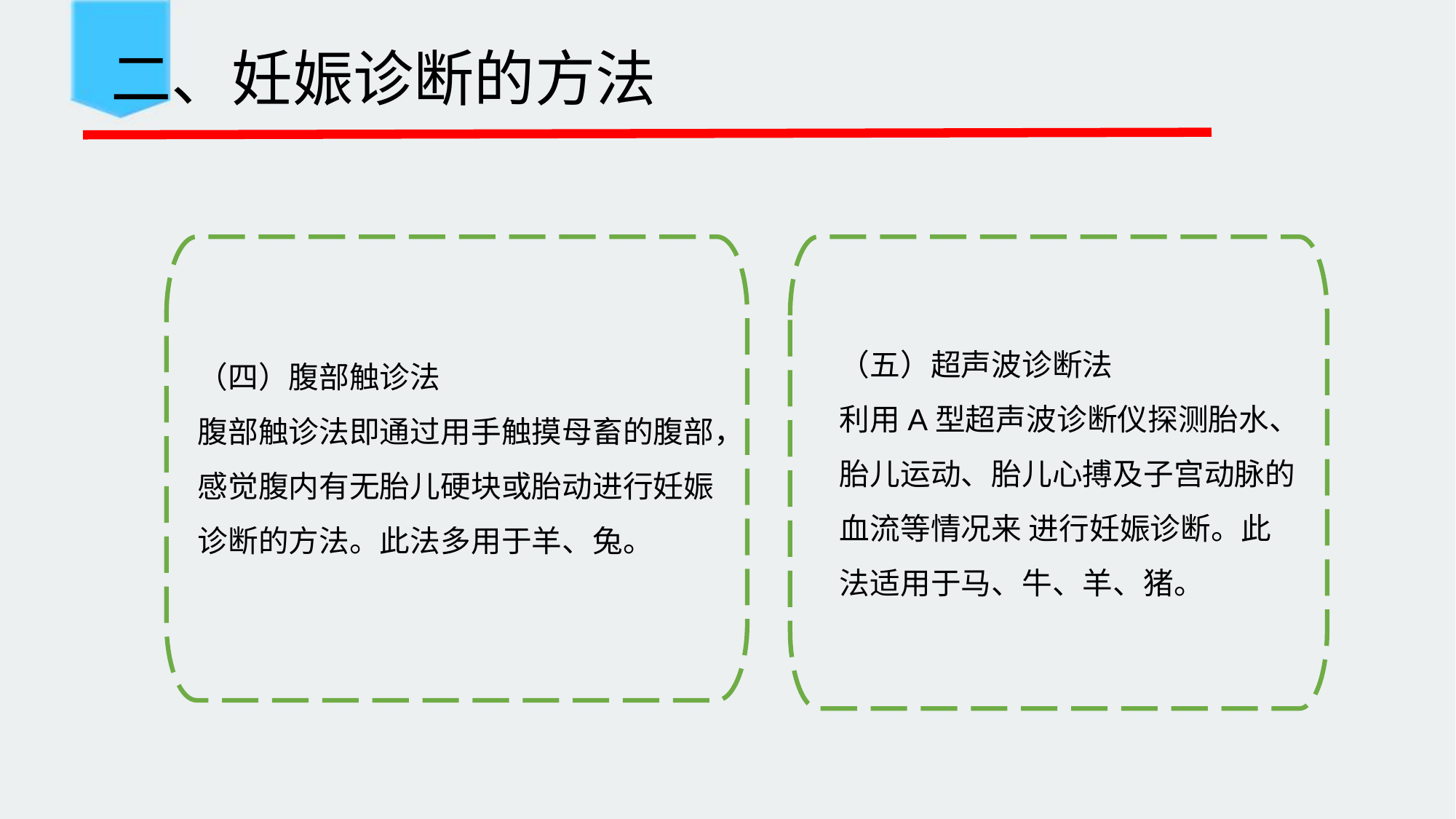

二、妊娠诊断的方法

（五）超声波诊断法
利用A型超声波诊断仪探测胎水、胎儿运动、胎儿心搏及子宫动脉的血流等情况来 进行妊娠诊断。此法适用于马、牛、羊、猪。
# （四）腹部触诊法 腹部触诊法即通过用手触摸母畜的腹部，感觉腹内有无胎儿硬块或胎动进行妊娠诊断的方法。此法多用于羊、兔。